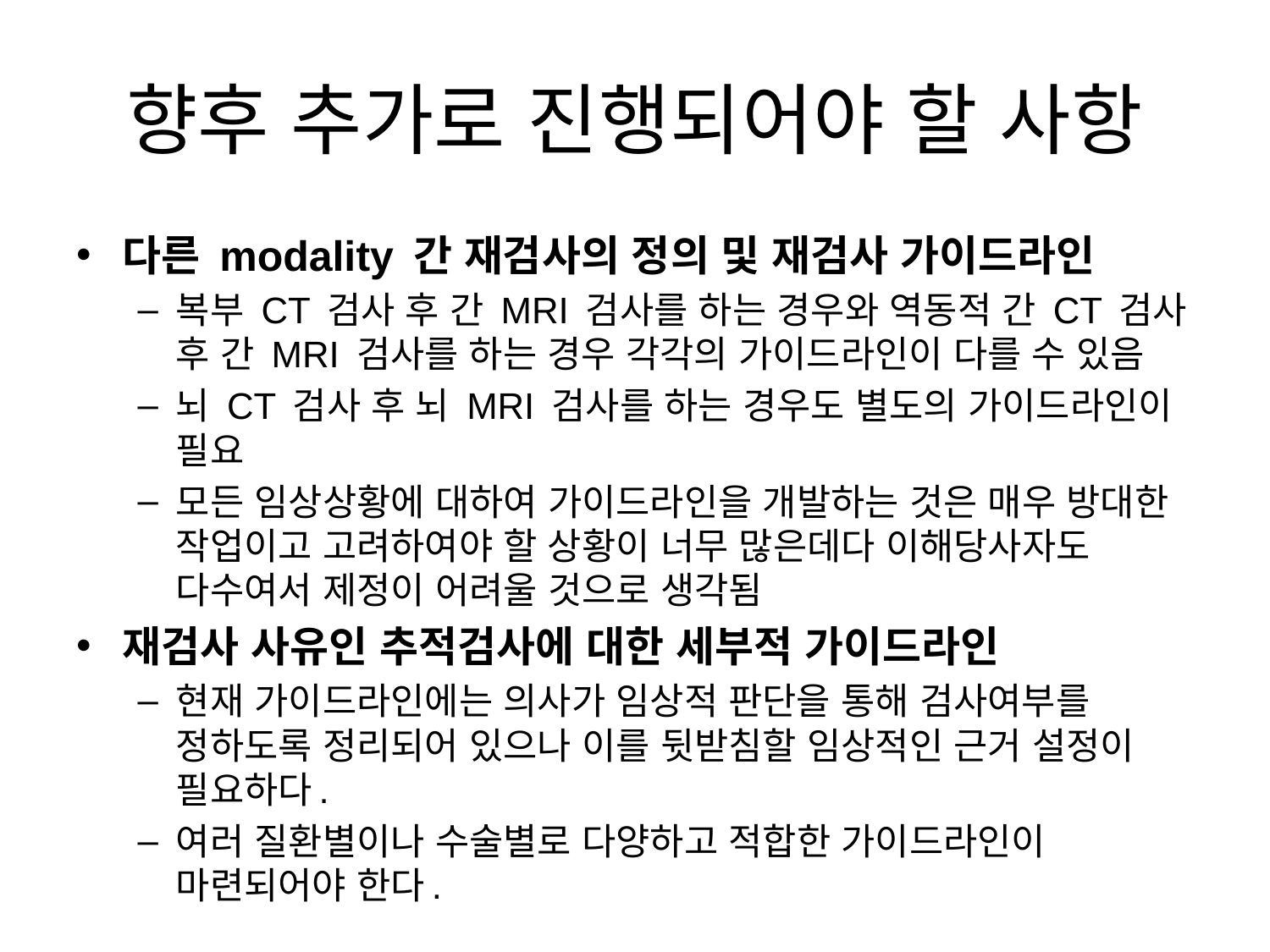

# 향후 추가로 진행되어야 할 사항
다른 modality 간 재검사의 정의 및 재검사 가이드라인
복부 CT 검사 후 간 MRI 검사를 하는 경우와 역동적 간 CT 검사 후 간 MRI 검사를 하는 경우 각각의 가이드라인이 다를 수 있음
뇌 CT 검사 후 뇌 MRI 검사를 하는 경우도 별도의 가이드라인이 필요
모든 임상상황에 대하여 가이드라인을 개발하는 것은 매우 방대한 작업이고 고려하여야 할 상황이 너무 많은데다 이해당사자도 다수여서 제정이 어려울 것으로 생각됨
재검사 사유인 추적검사에 대한 세부적 가이드라인
현재 가이드라인에는 의사가 임상적 판단을 통해 검사여부를 정하도록 정리되어 있으나 이를 뒷받침할 임상적인 근거 설정이 필요하다.
여러 질환별이나 수술별로 다양하고 적합한 가이드라인이 마련되어야 한다.